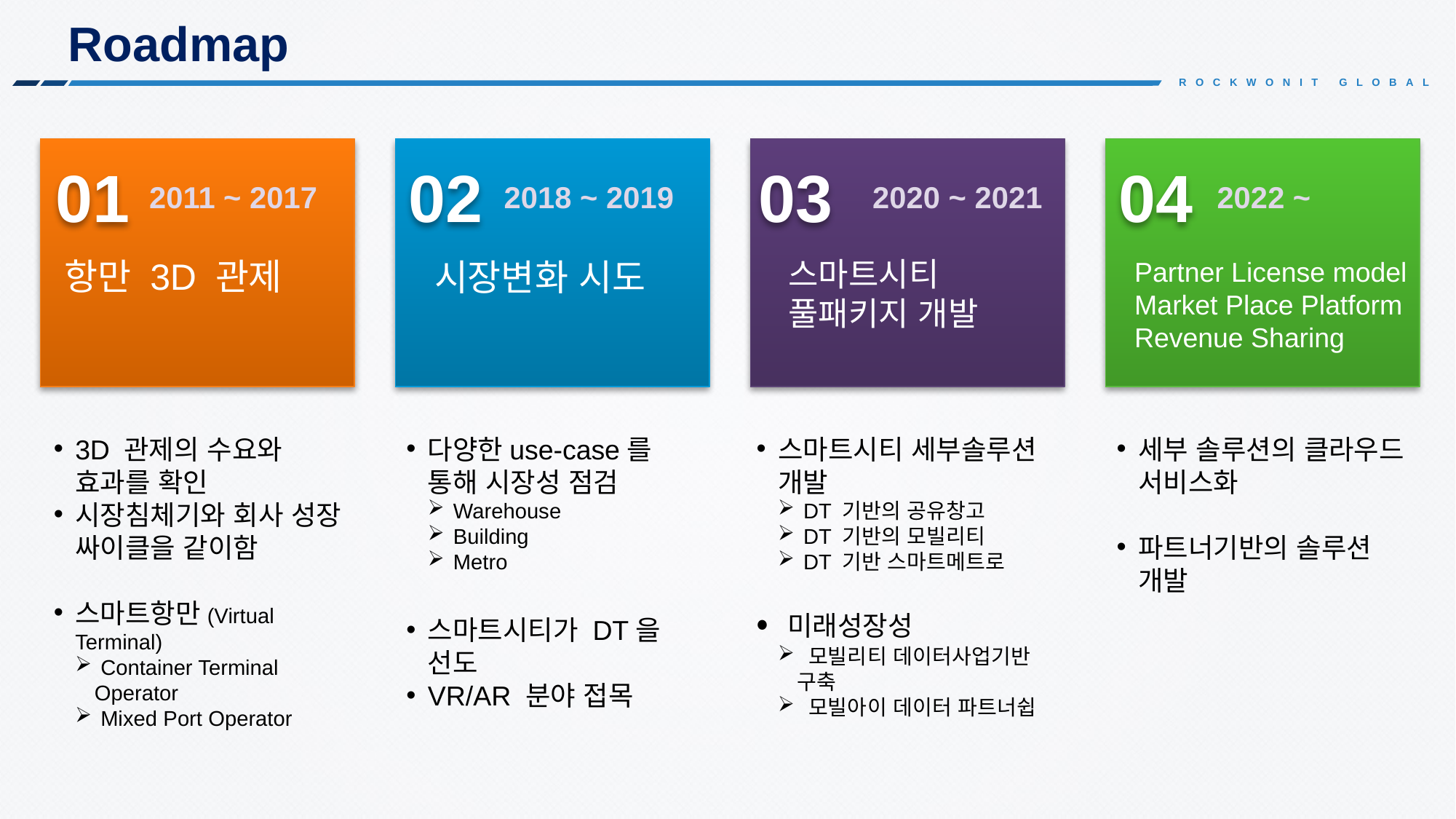

Roadmap
ROCKWONIT GLOBAL

04
03
02
01
2011 ~ 2017
2018 ~ 2019
2020 ~ 2021
2022 ~
항만 3D 관제
스마트시티
풀패키지 개발
시장변화 시도
Partner License model
Market Place Platform
Revenue Sharing
3D 관제의 수요와 효과를 확인
시장침체기와 회사 성장 싸이클을 같이함

스마트항만(Virtual Terminal)
 Container Terminal Operator
 Mixed Port Operator
다양한use-case를 통해 시장성 점검
 Warehouse
 Building
 Metro

스마트시티가 DT을 선도
VR/AR 분야 접목
스마트시티 세부솔루션 개발
 DT 기반의 공유창고
 DT 기반의 모빌리티
 DT 기반 스마트메트로

• 미래성장성
 모빌리티 데이터사업기반 구축
 모빌아이 데이터 파트너쉽
세부 솔루션의 클라우드 서비스화

파트너기반의 솔루션 개발